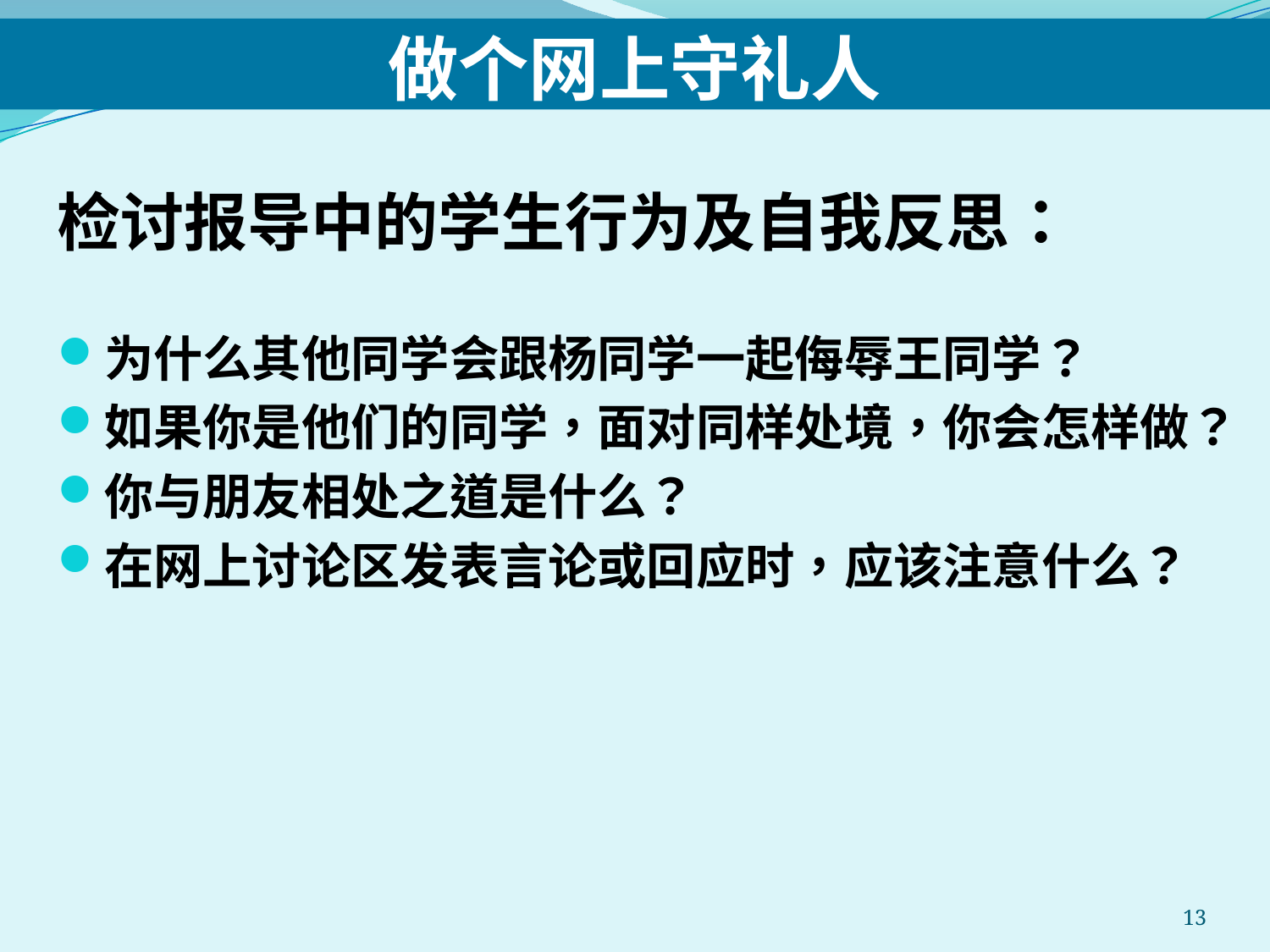

做个网上守礼人
检讨报导中的学生行为及自我反思：

为什么其他同学会跟杨同学一起侮辱王同学？
如果你是他们的同学，面对同样处境，你会怎样做？
你与朋友相处之道是什么？
在网上讨论区发表言论或回应时，应该注意什么？
13